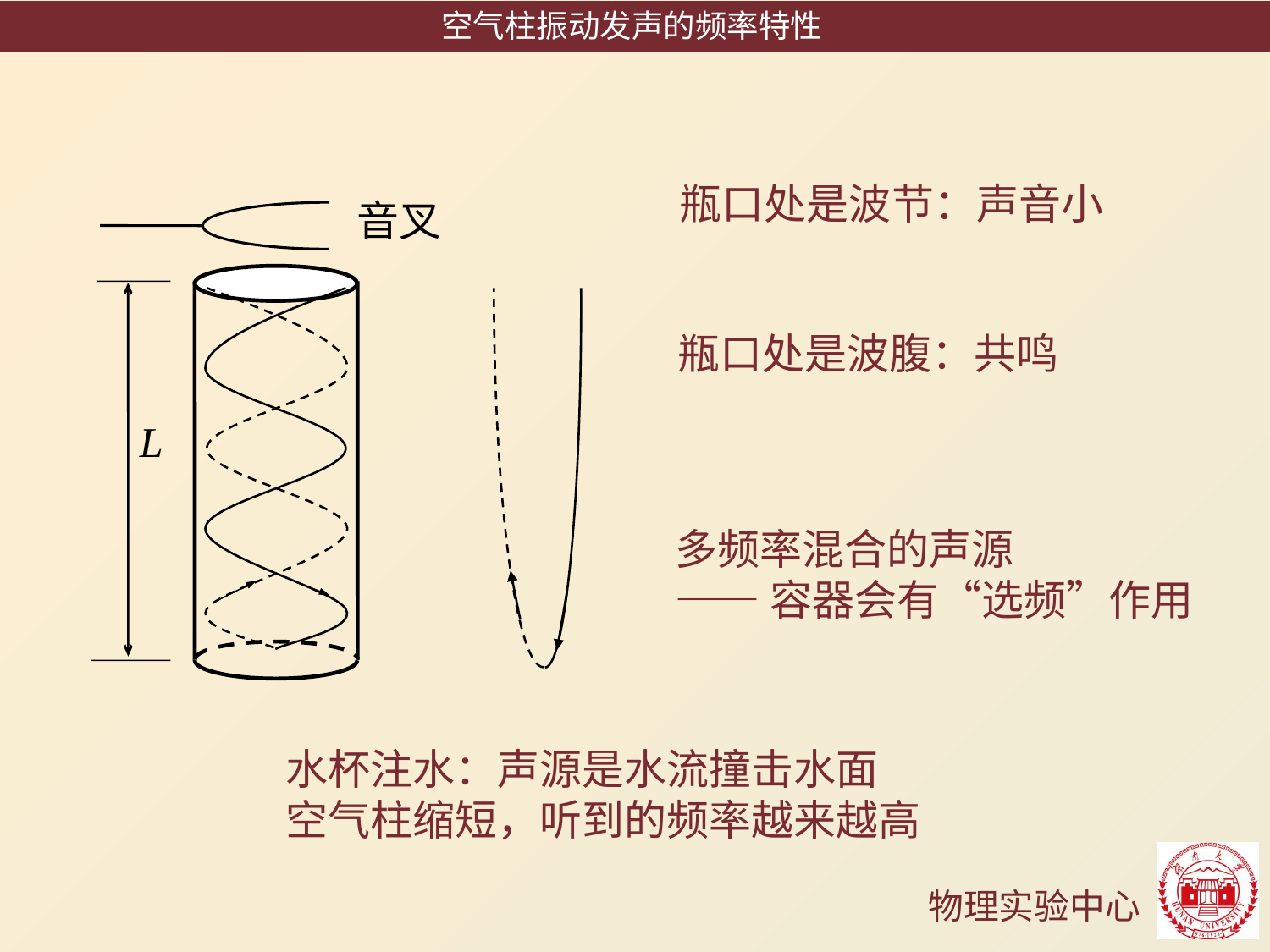

空气柱振动发声的频率特性

音叉

L

瓶口处是波节：声音小
瓶口处是波腹：共鸣
多频率混合的声源
——容器会有“选频”作用
水杯注水：声源是水流撞击水面
空气柱缩短，听到的频率越来越高